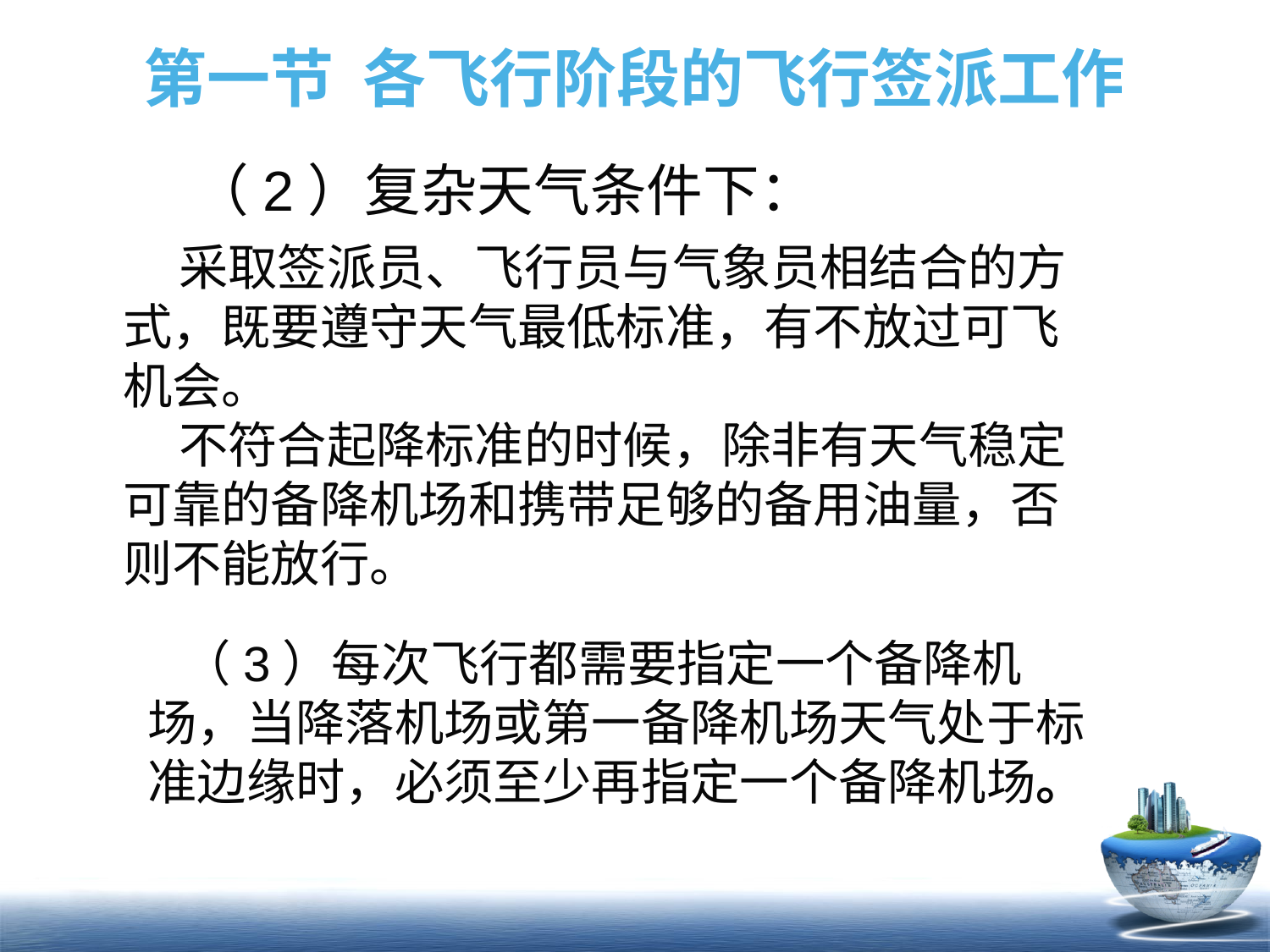

# 第一节  各飞行阶段的飞行签派工作
（2）复杂天气条件下：
    采取签派员、飞行员与气象员相结合的方式，既要遵守天气最低标准，有不放过可飞机会。
    不符合起降标准的时候，除非有天气稳定可靠的备降机场和携带足够的备用油量，否则不能放行。

  （3）每次飞行都需要指定一个备降机场，当降落机场或第一备降机场天气处于标准边缘时，必须至少再指定一个备降机场。